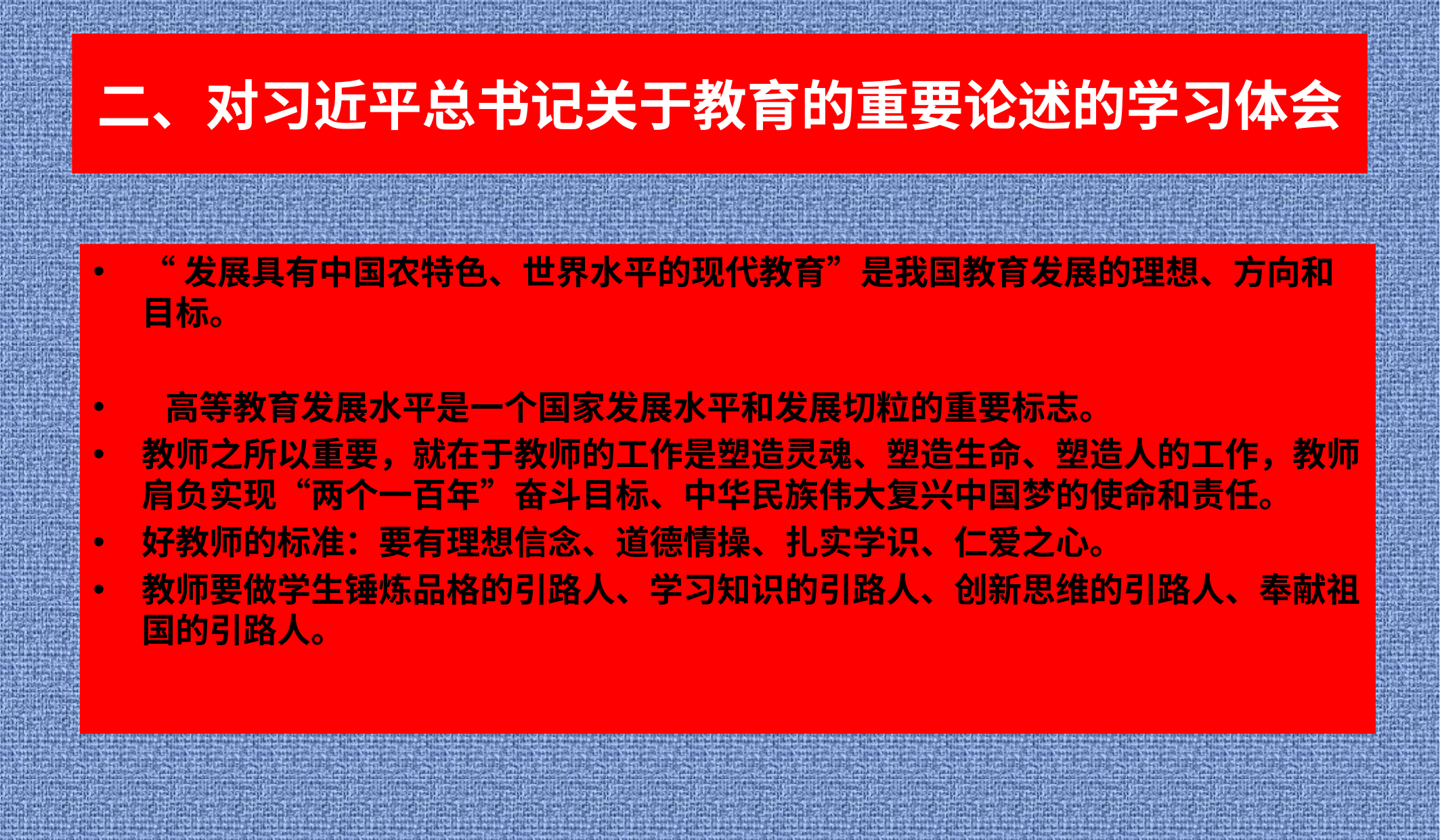

# 二、对习近平总书记关于教育的重要论述的学习体会
“发展具有中国农特色、世界水平的现代教育”是我国教育发展的理想、方向和目标。

  高等教育发展水平是一个国家发展水平和发展切粒的重要标志。
教师之所以重要，就在于教师的工作是塑造灵魂、塑造生命、塑造人的工作，教师肩负实现“两个一百年”奋斗目标、中华民族伟大复兴中国梦的使命和责任。
好教师的标准：要有理想信念、道德情操、扎实学识、仁爱之心。
教师要做学生锤炼品格的引路人、学习知识的引路人、创新思维的引路人、奉献祖国的引路人。